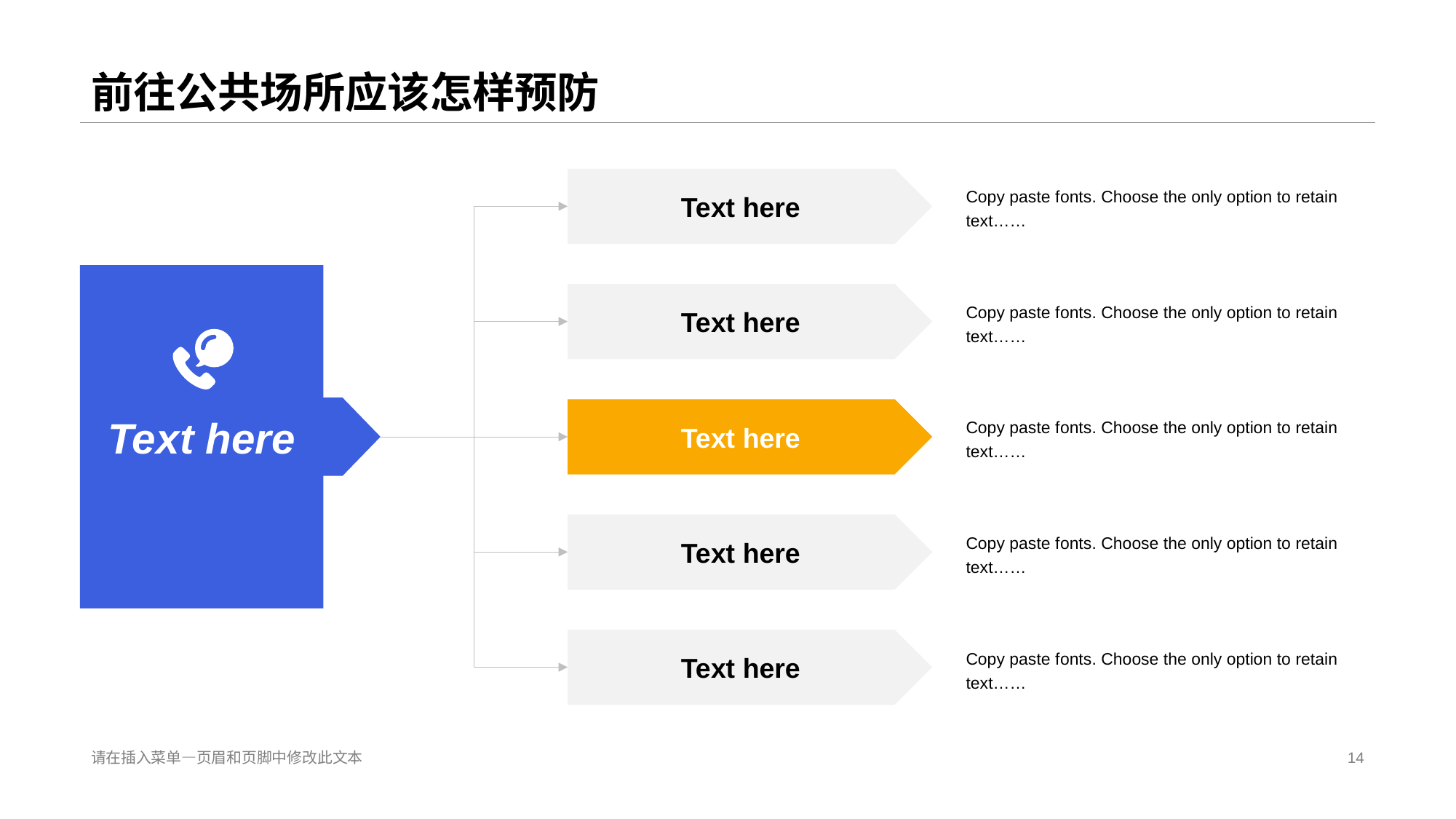

# 前往公共场所应该怎样预防
Copy paste f onts. Choose the only option to retain text……
Te xt here
Te xt here
Copy paste f onts. Choose the only option to retain text……
Te xt here

Te xt here
Copy paste f onts. Choose the only option to retain text……
Te xt here
Copy paste f onts. Choose the only option to retain text……
Te xt here
Copy paste f onts. Choose the only option to retain text……
请在插入菜单—页眉和页脚中修改此文本
14